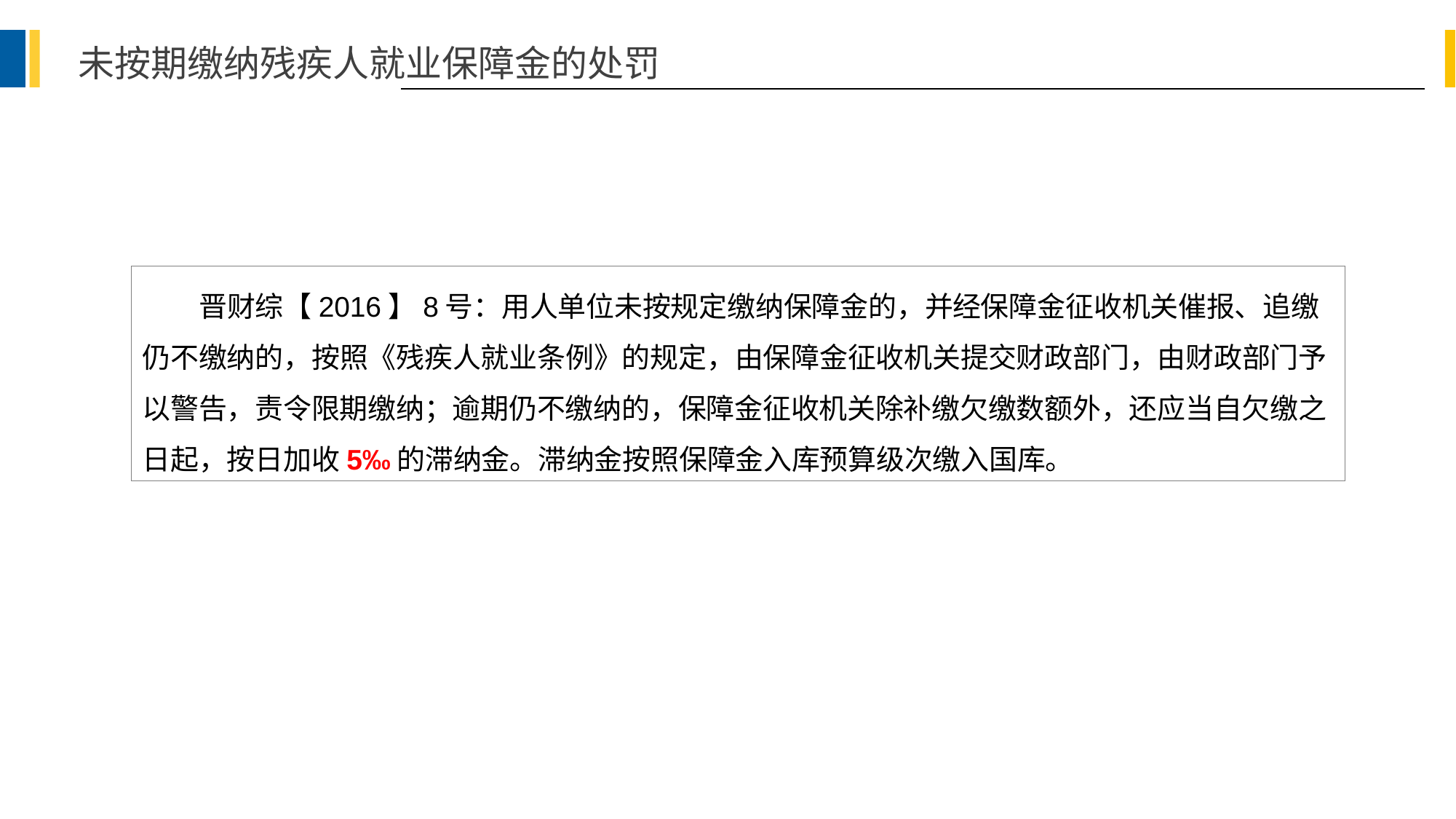

未按期缴纳残疾人就业保障金的处罚
晋财综【2016】8号：用人单位未按规定缴纳保障金的，并经保障金征收机关催报、追缴仍不缴纳的，按照《残疾人就业条例》的规定，由保障金征收机关提交财政部门，由财政部门予以警告，责令限期缴纳；逾期仍不缴纳的，保障金征收机关除补缴欠缴数额外，还应当自欠缴之日起，按日加收5‰的滞纳金。滞纳金按照保障金入库预算级次缴入国库。